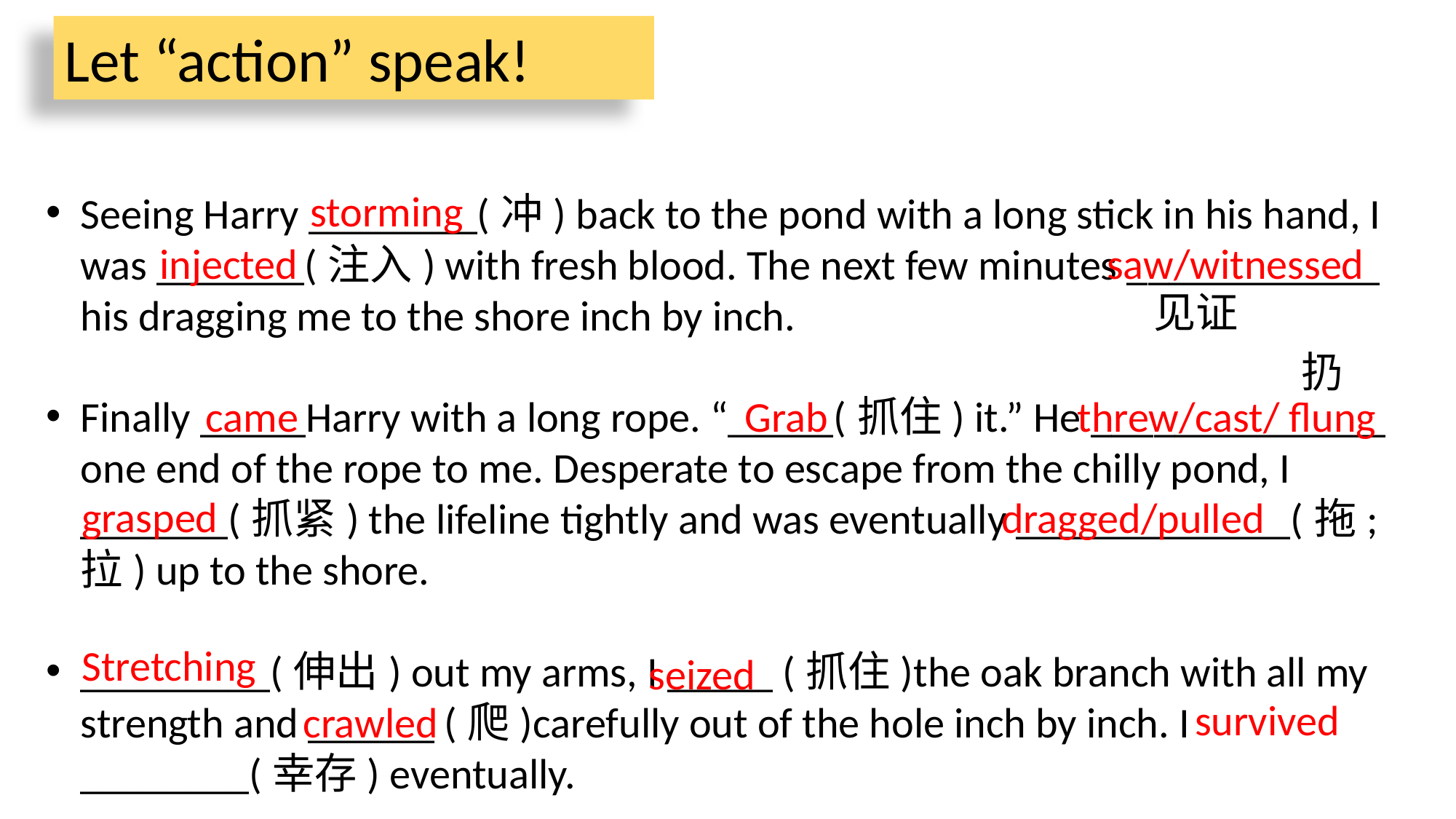

Let “action” speak!
 storming
Seeing Harry ________(冲) back to the pond with a long stick in his hand, I was _______(注入) with fresh blood. The next few minutes ____________ his dragging me to the shore inch by inch.

Finally _____Harry with a long rope. “_____(抓住) it.” He ______________ one end of the rope to me. Desperate to escape from the chilly pond, I _______(抓紧) the lifeline tightly and was eventually _____________(拖;拉) up to the shore.

_________(伸出) out my arms, I _____ (抓住)the oak branch with all my strength and ______ (爬)carefully out of the hole inch by inch. I ________(幸存) eventually.
injected
 saw/witnessed
见证
扔
came
Grab
threw/cast/ flung
grasped
dragged/pulled
Stretching
seized
survived
crawled